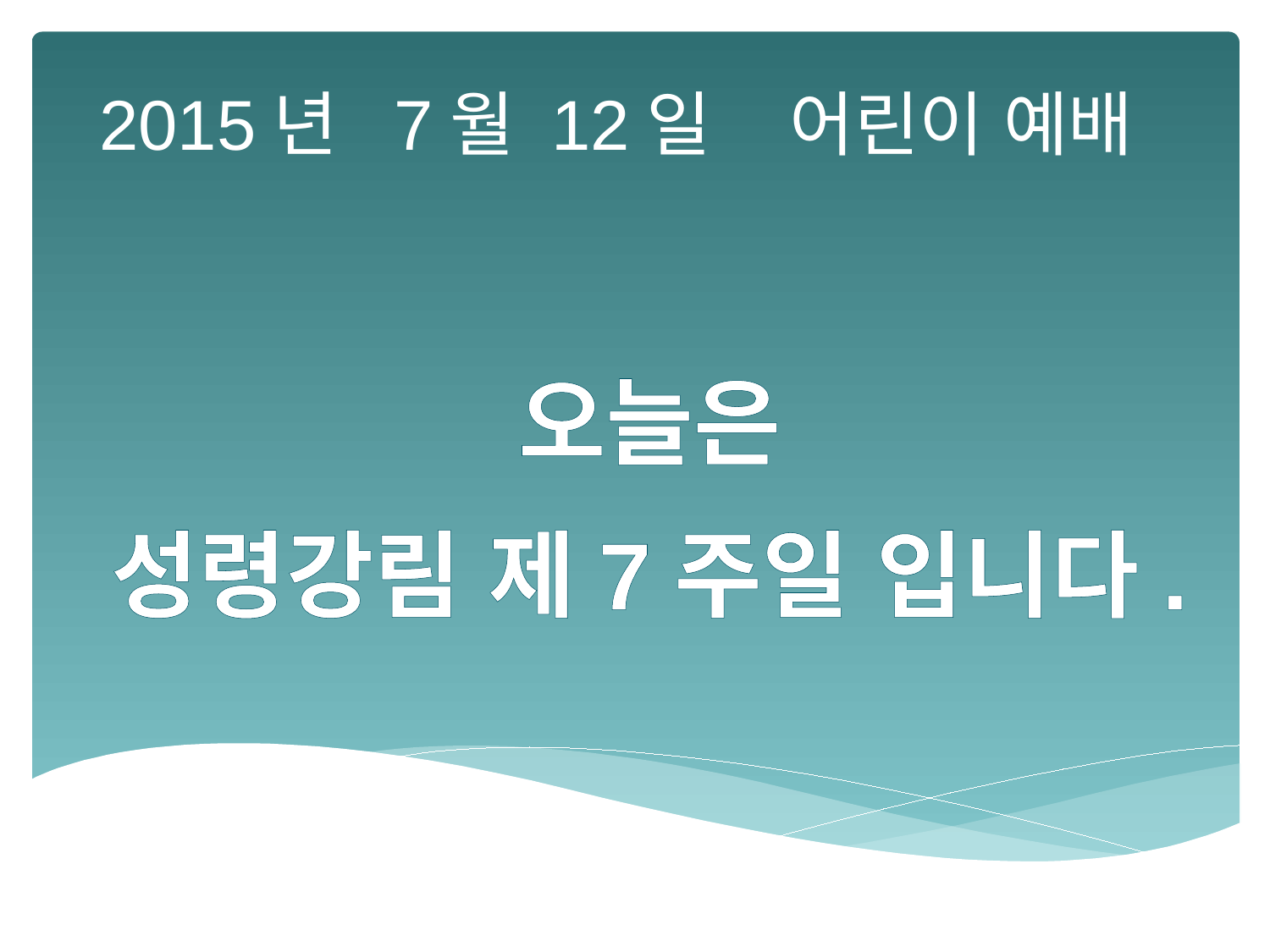

2015년  7월 12일    어린이 예배
오늘은

성령강림 제7주일 입니다.